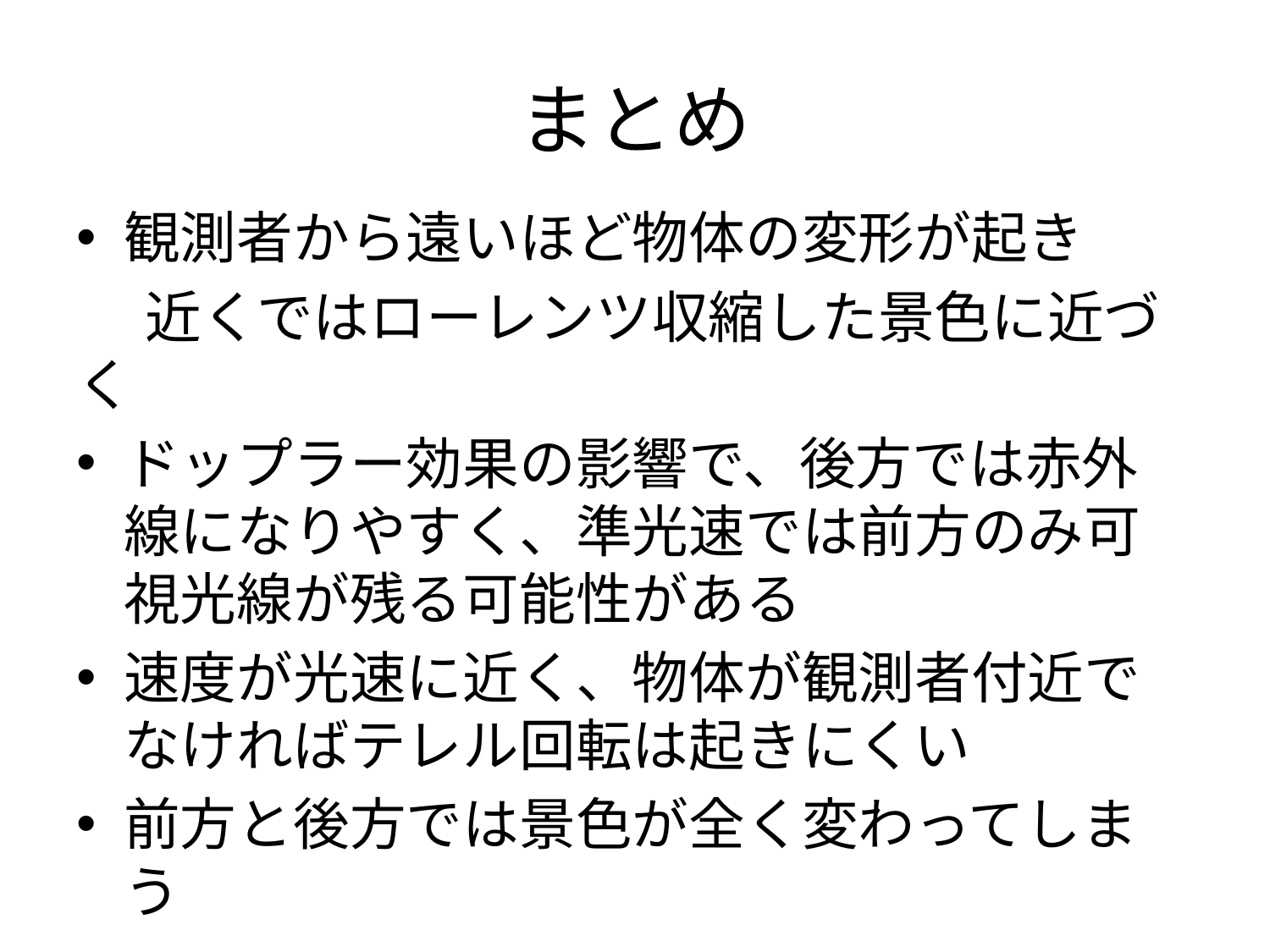

# まとめ
観測者から遠いほど物体の変形が起き
　 近くではローレンツ収縮した景色に近づく
ドップラー効果の影響で、後方では赤外線になりやすく、準光速では前方のみ可視光線が残る可能性がある
速度が光速に近く、物体が観測者付近でなければテレル回転は起きにくい
前方と後方では景色が全く変わってしまう